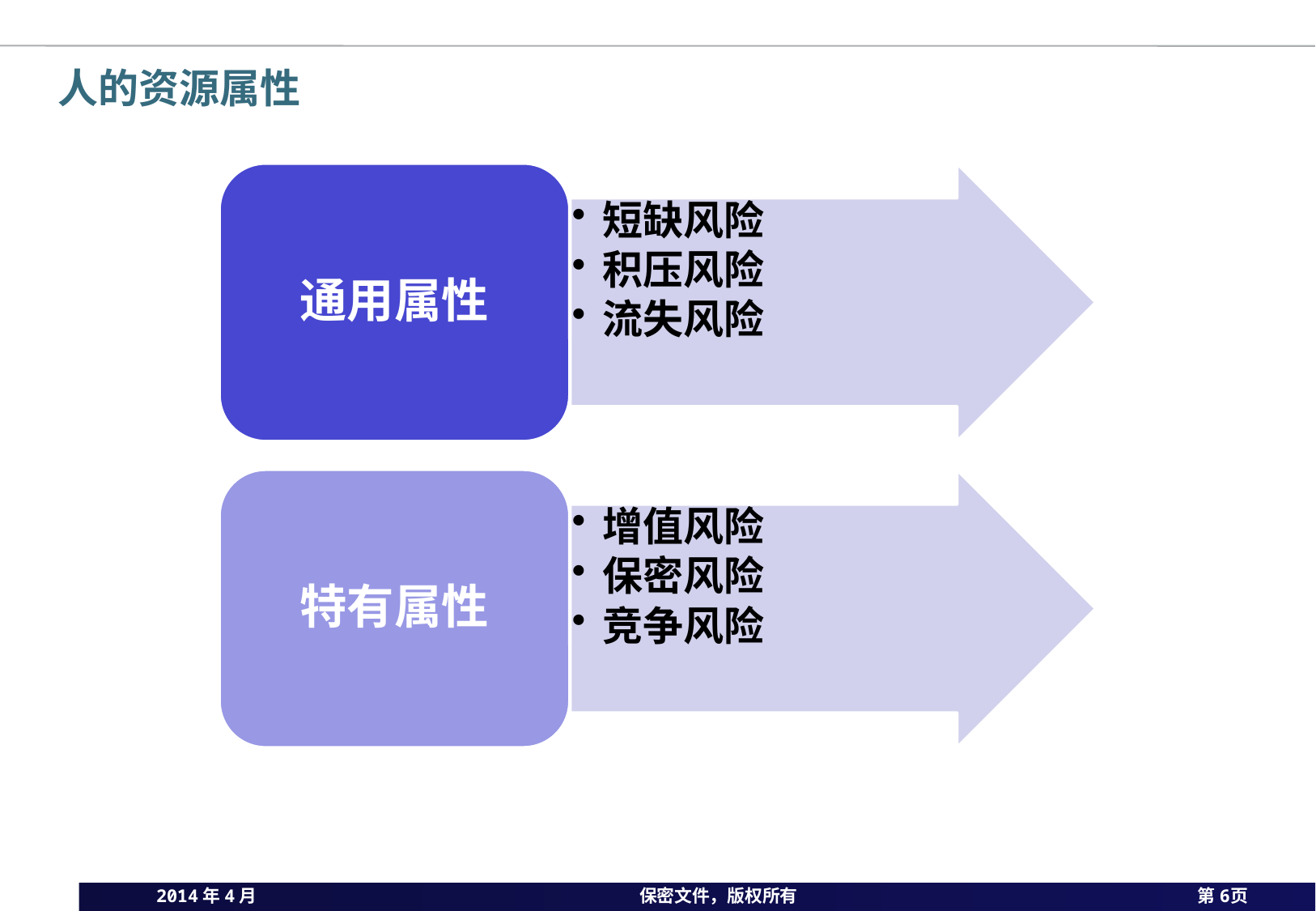

# 人的资源属性
短缺风险
积压风险
流失风险
通用属性
增值风险
保密风险
竞争风险
特有属性